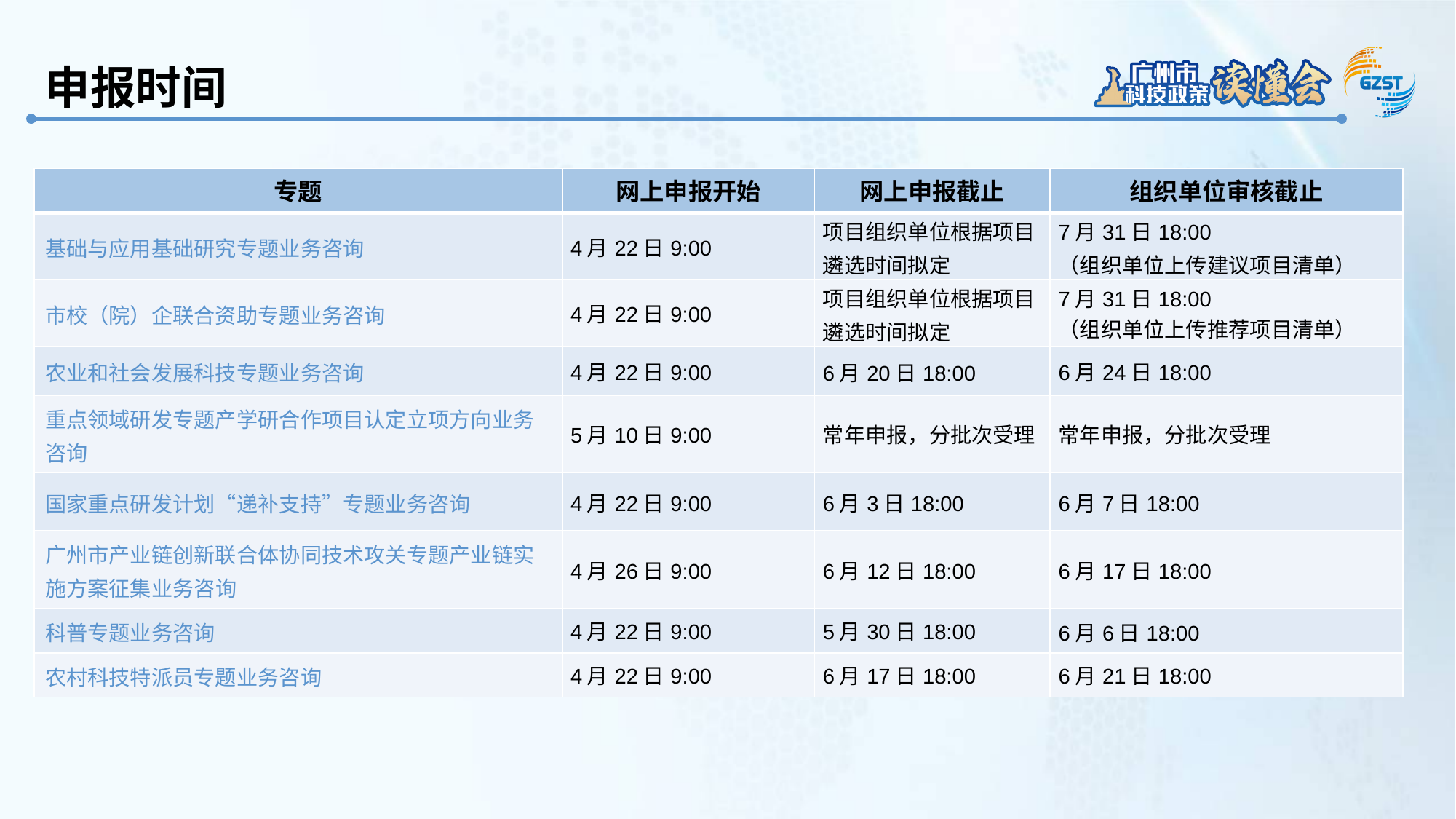

申报时间
| 专题 | 网上申报开始 | 网上申报截止 | 组织单位审核截止 |
| --- | --- | --- | --- |
| 基础与应用基础研究专题业务咨询 | 4月22日9:00 | 项目组织单位根据项目遴选时间拟定 | 7月31日18:00 （组织单位上传建议项目清单） |
| 市校（院）企联合资助专题业务咨询 | 4月22日9:00 | 项目组织单位根据项目遴选时间拟定 | 7月31日18:00 （组织单位上传推荐项目清单） |
| 农业和社会发展科技专题业务咨询 | 4月22日9:00 | 6月20日18:00 | 6月24日18:00 |
| 重点领域研发专题产学研合作项目认定立项方向业务咨询 | 5月10日9:00 | 常年申报，分批次受理 | 常年申报，分批次受理 |
| 国家重点研发计划“递补支持”专题业务咨询 | 4月22日9:00 | 6月3日18:00 | 6月7日18:00 |
| 广州市产业链创新联合体协同技术攻关专题产业链实施方案征集业务咨询 | 4月26日9:00 | 6月12日18:00 | 6月17日18:00 |
| 科普专题业务咨询 | 4月22日9:00 | 5月30日18:00 | 6月6日18:00 |
| 农村科技特派员专题业务咨询 | 4月22日9:00 | 6月17日18:00 | 6月21日18:00 |